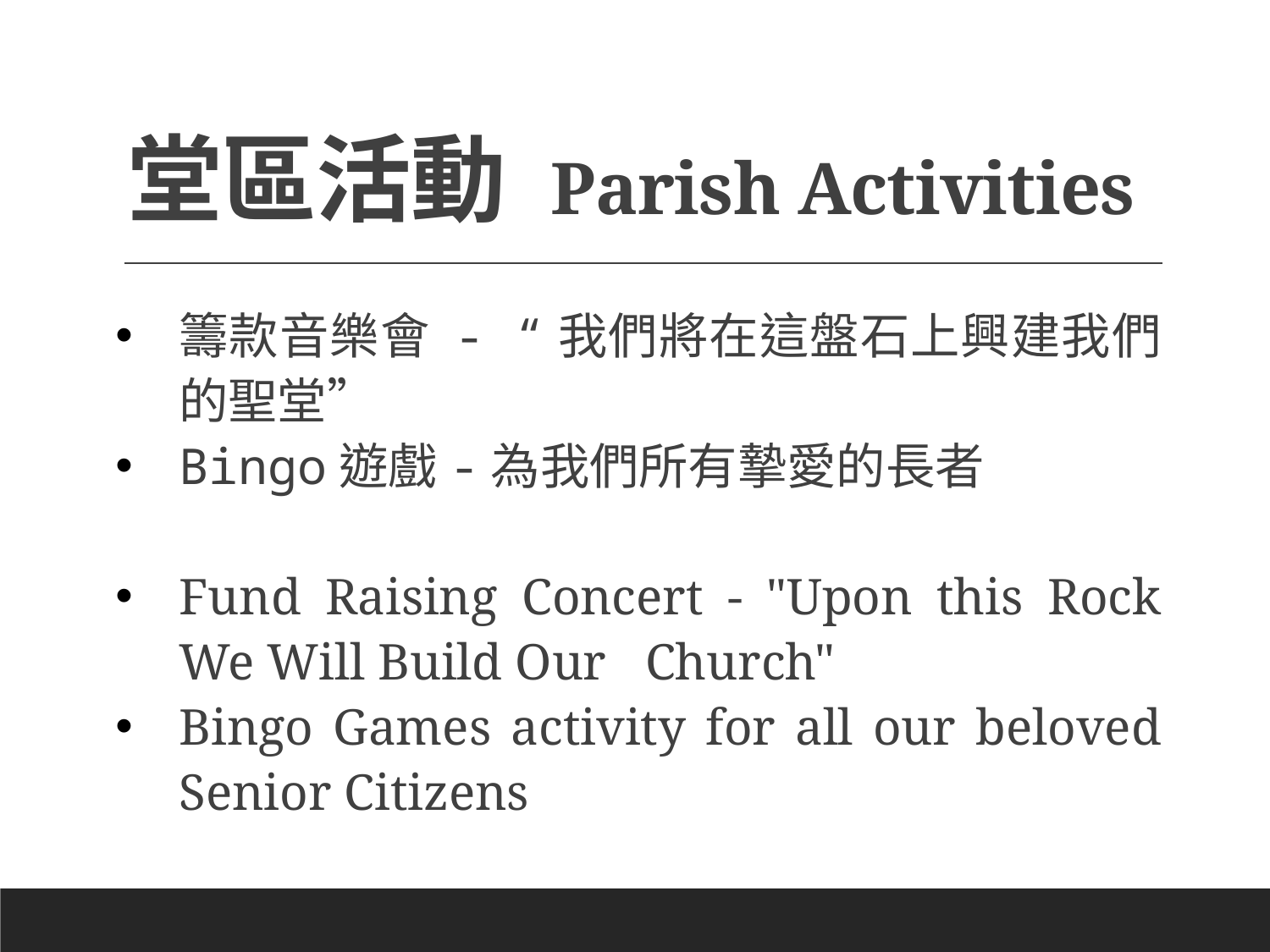

# 堂區活動 Parish Activities
籌款音樂會 - “我們將在這盤石上興建我們的聖堂”
Bingo遊戲-為我們所有摯愛的長者

Fund Raising Concert - "Upon this Rock We Will Build Our   Church"
Bingo Games activity for all our beloved Senior Citizens